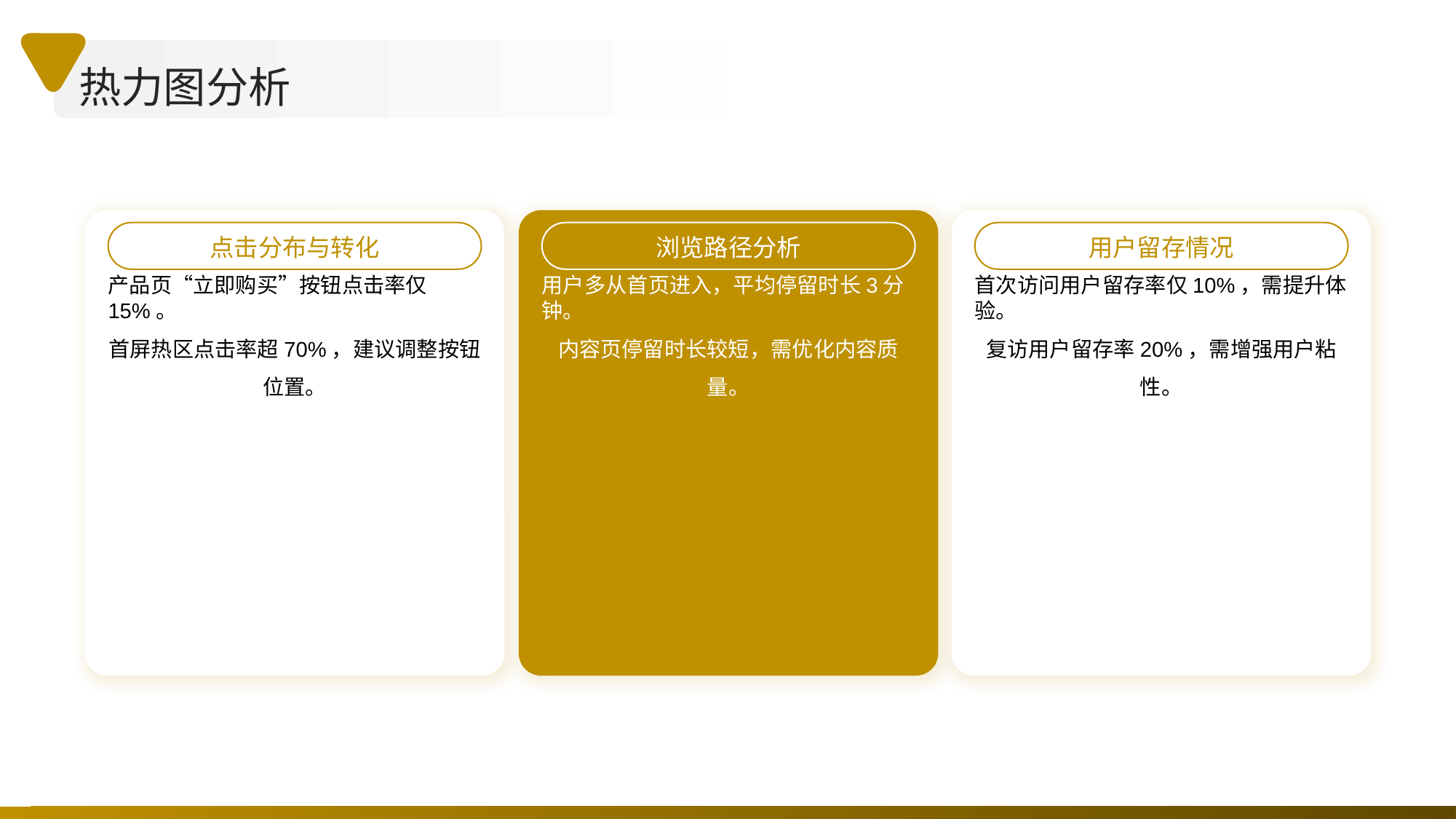

热力图分析

点击分布与转化
浏览路径分析
用户留存情况
产品页“立即购买”按钮点击率仅15%。
首屏热区点击率超70%，建议调整按钮位置。
用户多从首页进入，平均停留时长3分钟。
内容页停留时长较短，需优化内容质量。
首次访问用户留存率仅10%，需提升体验。
复访用户留存率20%，需增强用户粘性。